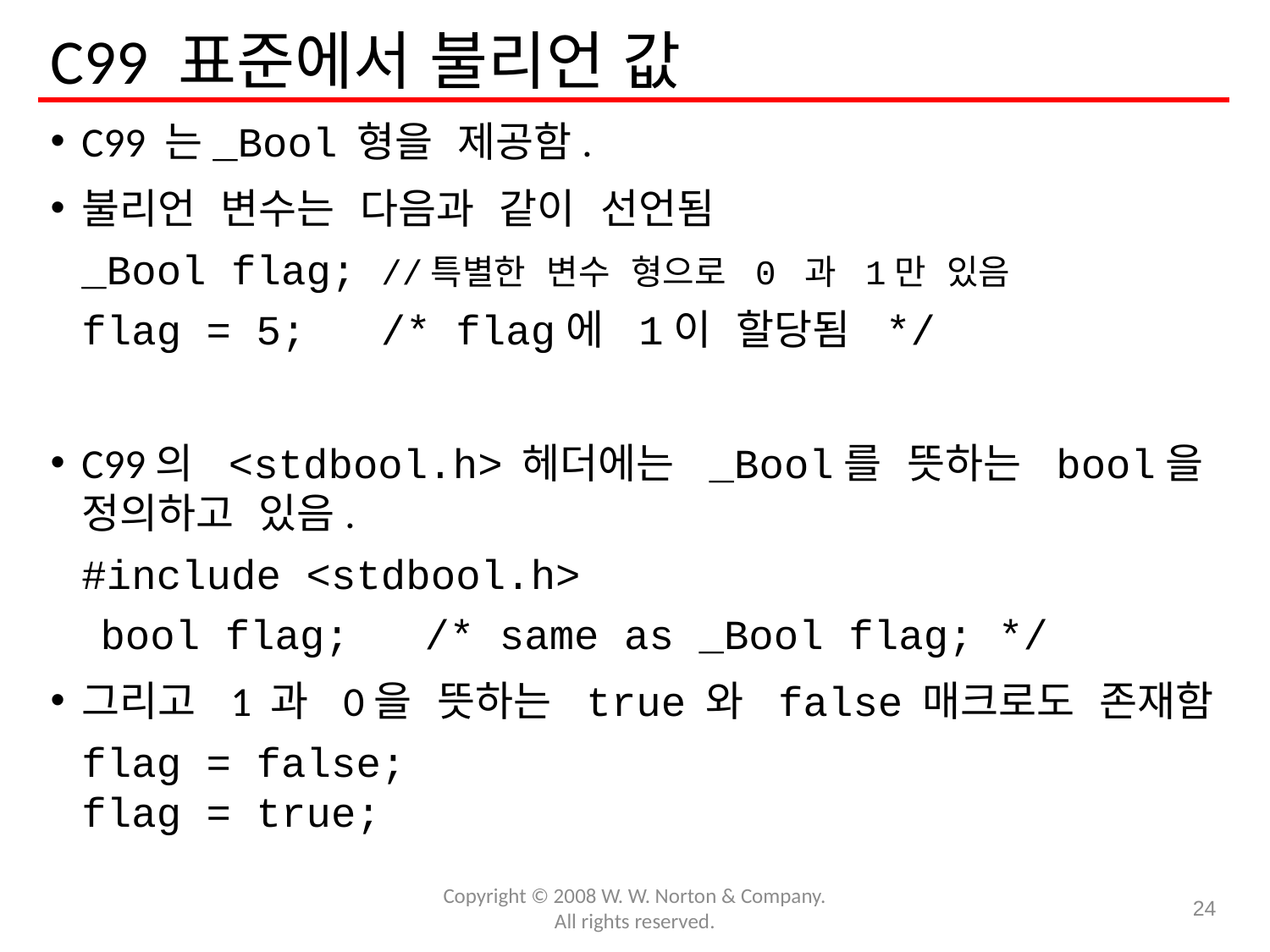

# C99 표준에서 불리언 값
C99 는_Bool 형을 제공함.
불리언 변수는 다음과 같이 선언됨
	_Bool flag; //특별한 변수 형으로 0 과 1만 있음
 	flag = 5;   /* flag에 1이 할당됨 */

C99의 <stdbool.h> 헤더에는 _Bool를 뜻하는 bool을 정의하고 있음.
	#include <stdbool.h>
  bool flag;   /* same as _Bool flag; */
그리고 1 과 0을 뜻하는 true 와 false 매크로도 존재함
	flag = false;
	flag = true;

Copyright © 2008 W. W. Norton & Company.
All rights reserved.
24